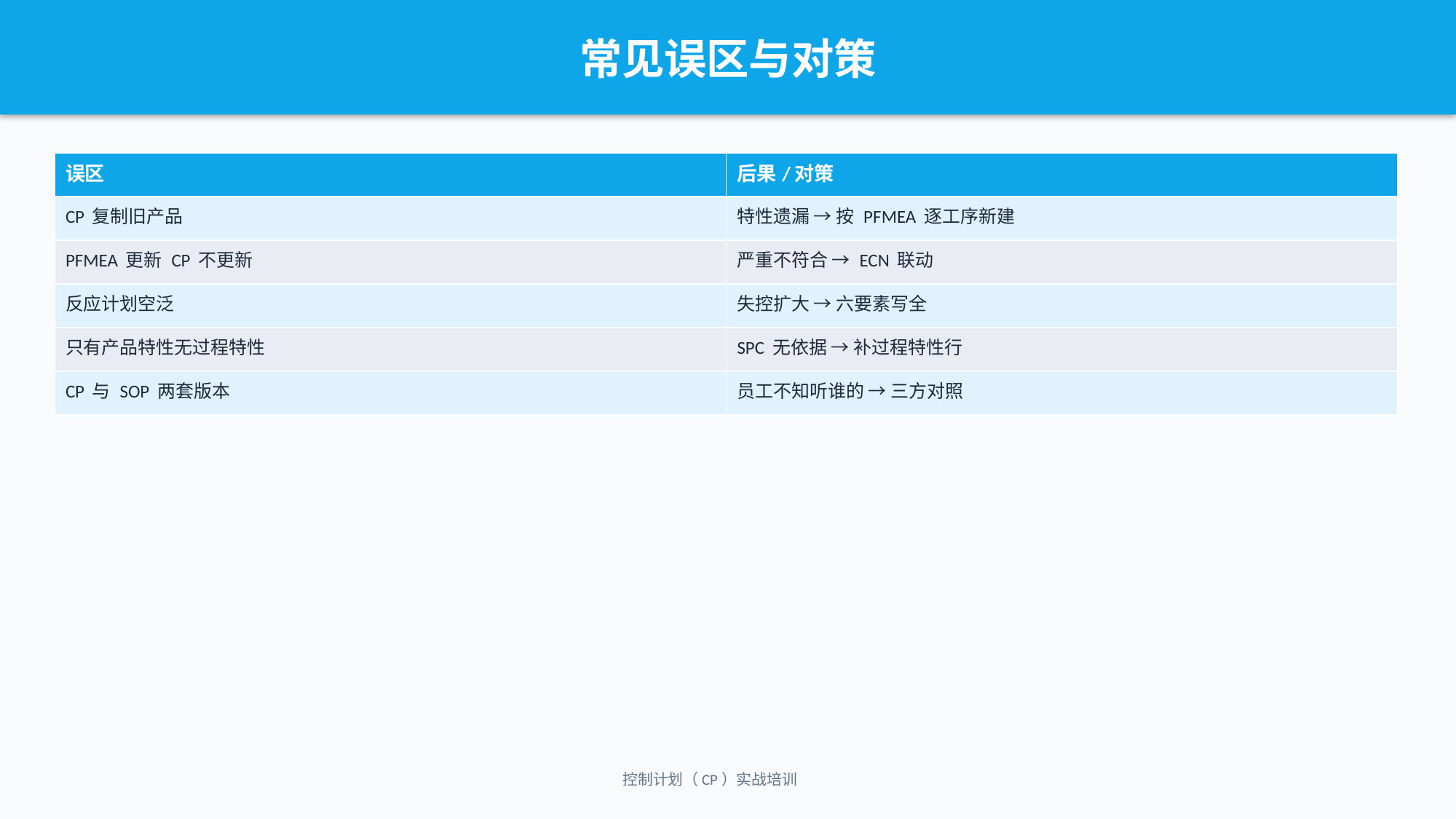

常见误区与对策
| 误区 | 后果/对策 |
| --- | --- |
| CP 复制旧产品 | 特性遗漏 → 按 PFMEA 逐工序新建 |
| PFMEA 更新 CP 不更新 | 严重不符合 → ECN 联动 |
| 反应计划空泛 | 失控扩大 → 六要素写全 |
| 只有产品特性无过程特性 | SPC 无依据 → 补过程特性行 |
| CP 与 SOP 两套版本 | 员工不知听谁的 → 三方对照 |
控制计划（CP）实战培训